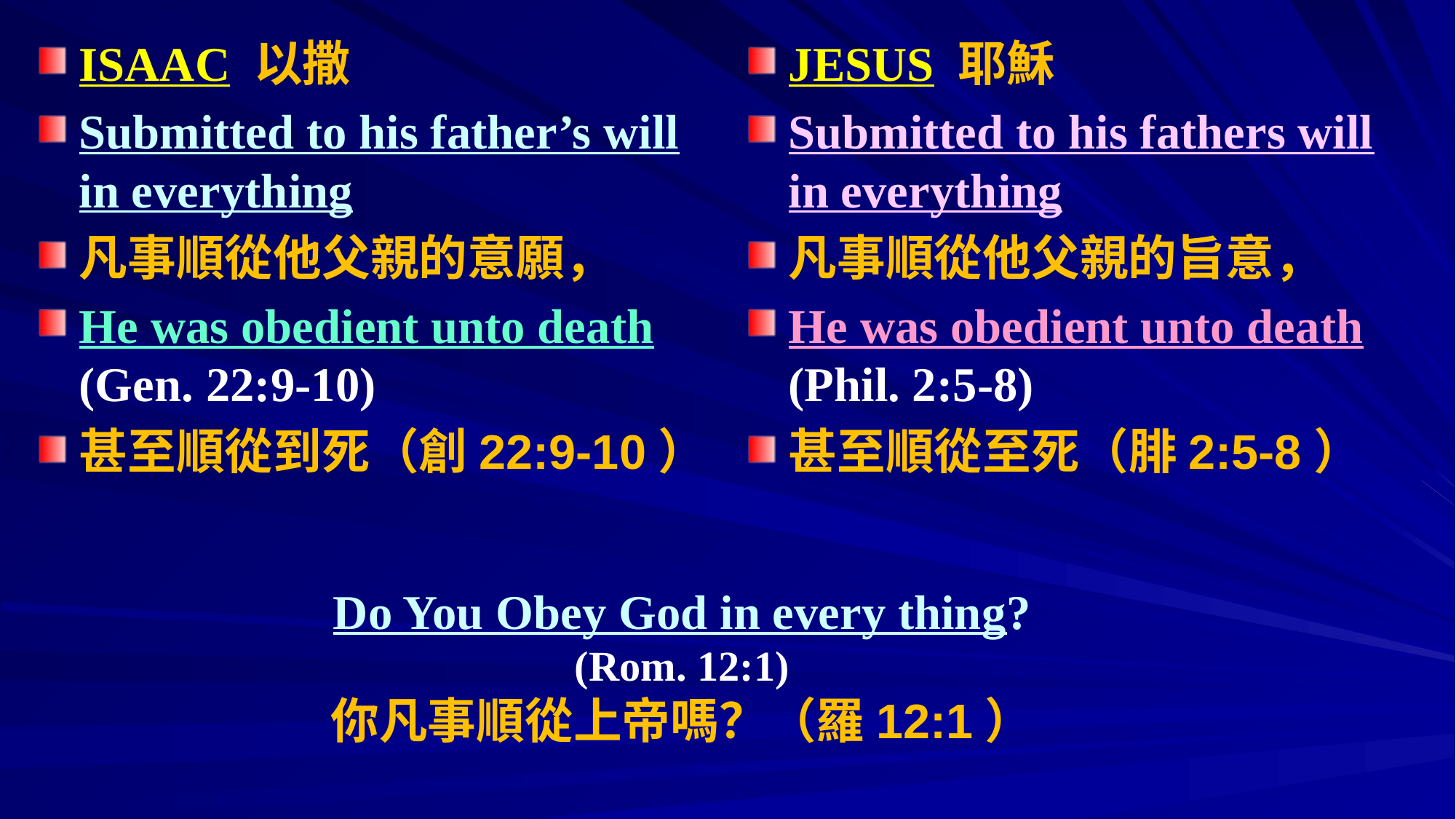

ISAAC 以撒
Submitted to his father’s will in everything
凡事順從他父親的意願，
He was obedient unto death  (Gen. 22:9-10)
甚至順從到死（創22:9-10）

JESUS 耶穌
Submitted to his fathers will in everything
凡事順從他父親的旨意，
He was obedient unto death (Phil. 2:5-8)
甚至順從至死（腓2:5-8）

# Do You Obey God in every thing? (Rom. 12:1) 你凡事順從上帝嗎？（羅12:1）